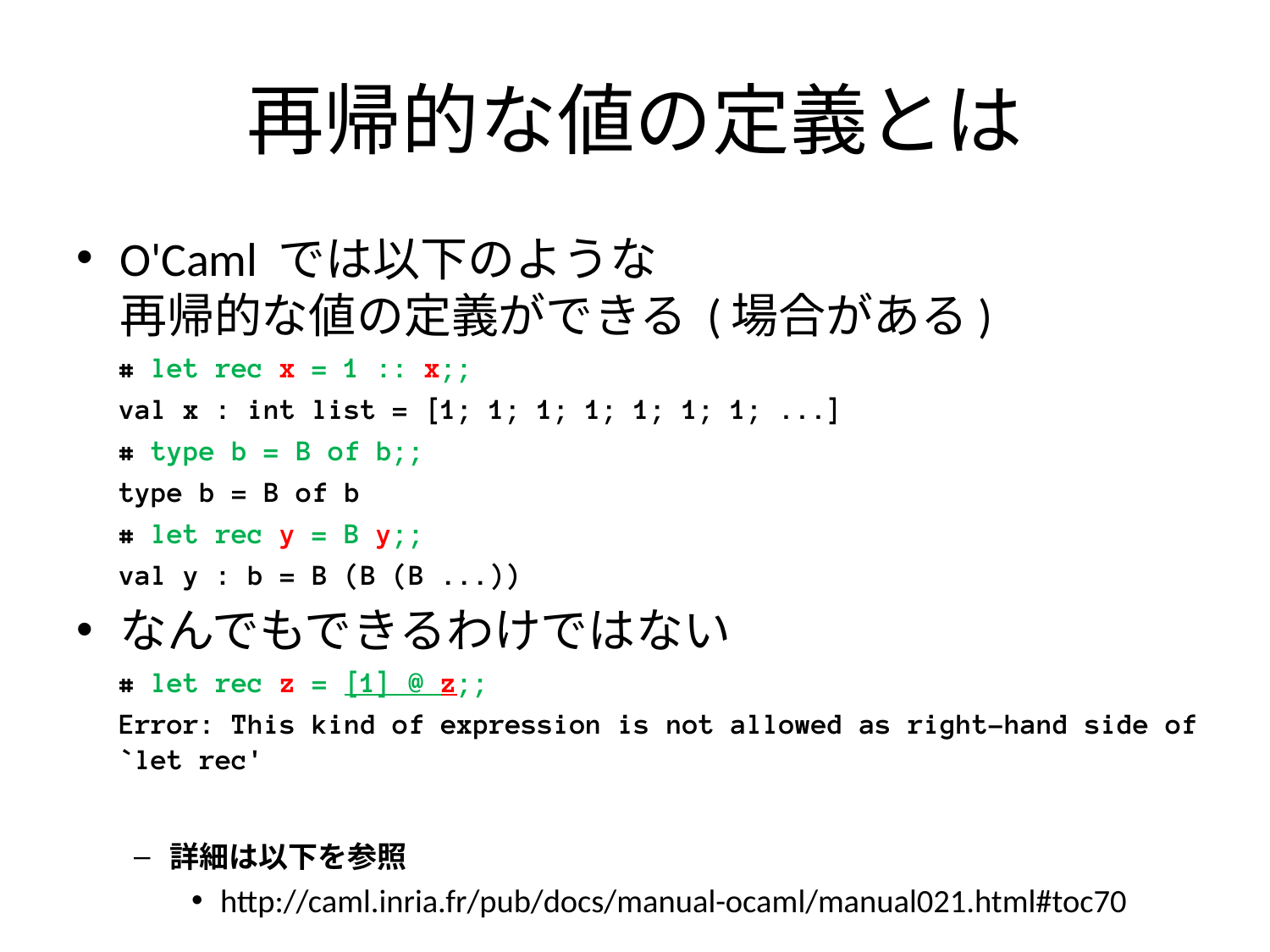

# 再帰的な値の定義とは
O'Caml では以下のような
再帰的な値の定義ができる (場合がある)
# let rec x = 1 :: x;;
val x : int list = [1; 1; 1; 1; 1; 1; 1; ...]
# type b = B of b;;
type b = B of b
# let rec y = B y;;
val y : b = B (B (B ...))
なんでもできるわけではない
# let rec z = [1] @ z;;
Error: This kind of expression is not allowed as right-hand side of `let rec'

詳細は以下を参照
http://caml.inria.fr/pub/docs/manual-ocaml/manual021.html#toc70